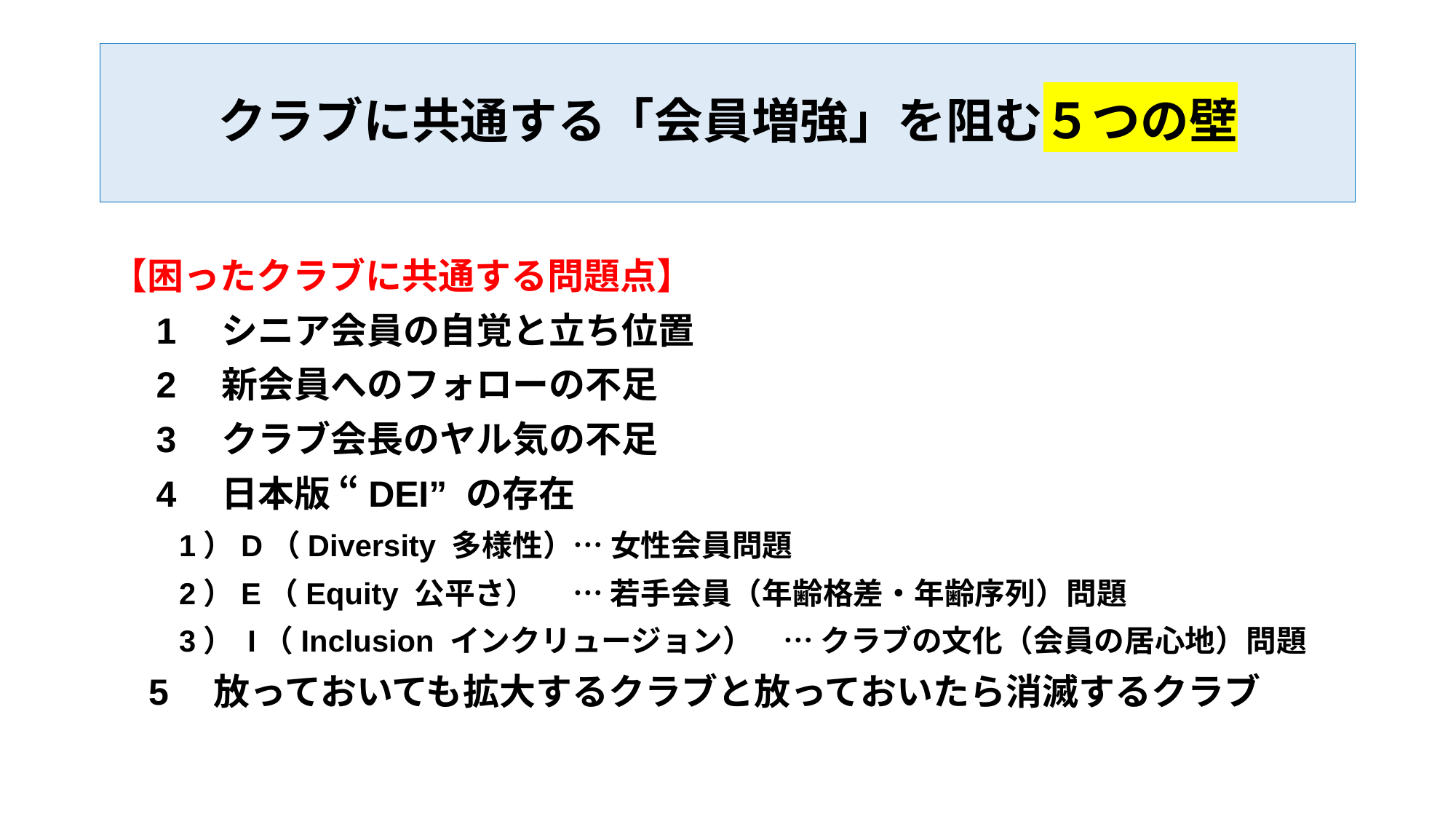

# クラブに共通する「会員増強」を阻む５つの壁
【困ったクラブに共通する問題点】
　1　シニア会員の自覚と立ち位置
　2　新会員へのフォローの不足
　3　クラブ会長のヤル気の不足
　4　日本版 “DEI” の存在
　　1）D（Diversity 多様性）… 女性会員問題
　　2）E（Equity 公平さ） 　… 若手会員（年齢格差・年齢序列）問題
　　3） I（Inclusion インクリュージョン）　… クラブの文化（会員の居心地）問題
　5　放っておいても拡大するクラブと放っておいたら消滅するクラブ